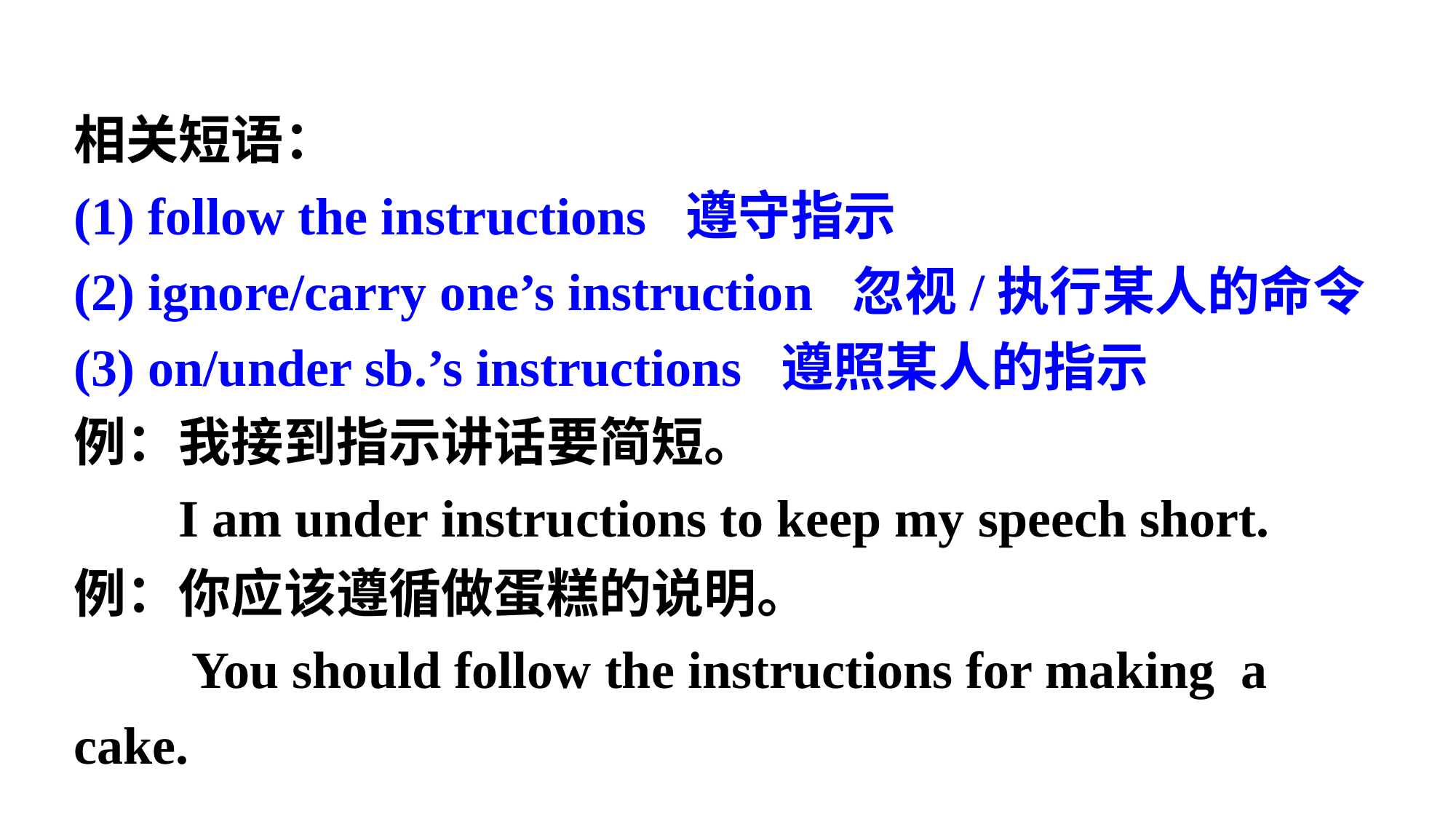

相关短语：
(1) follow the instructions  遵守指示
(2) ignore/carry one’s instruction  忽视/执行某人的命令
(3) on/under sb.’s instructions  遵照某人的指示
例：我接到指示讲话要简短。
        I am under instructions to keep my speech short.
例：你应该遵循做蛋糕的说明。
         You should follow the instructions for making  a cake.